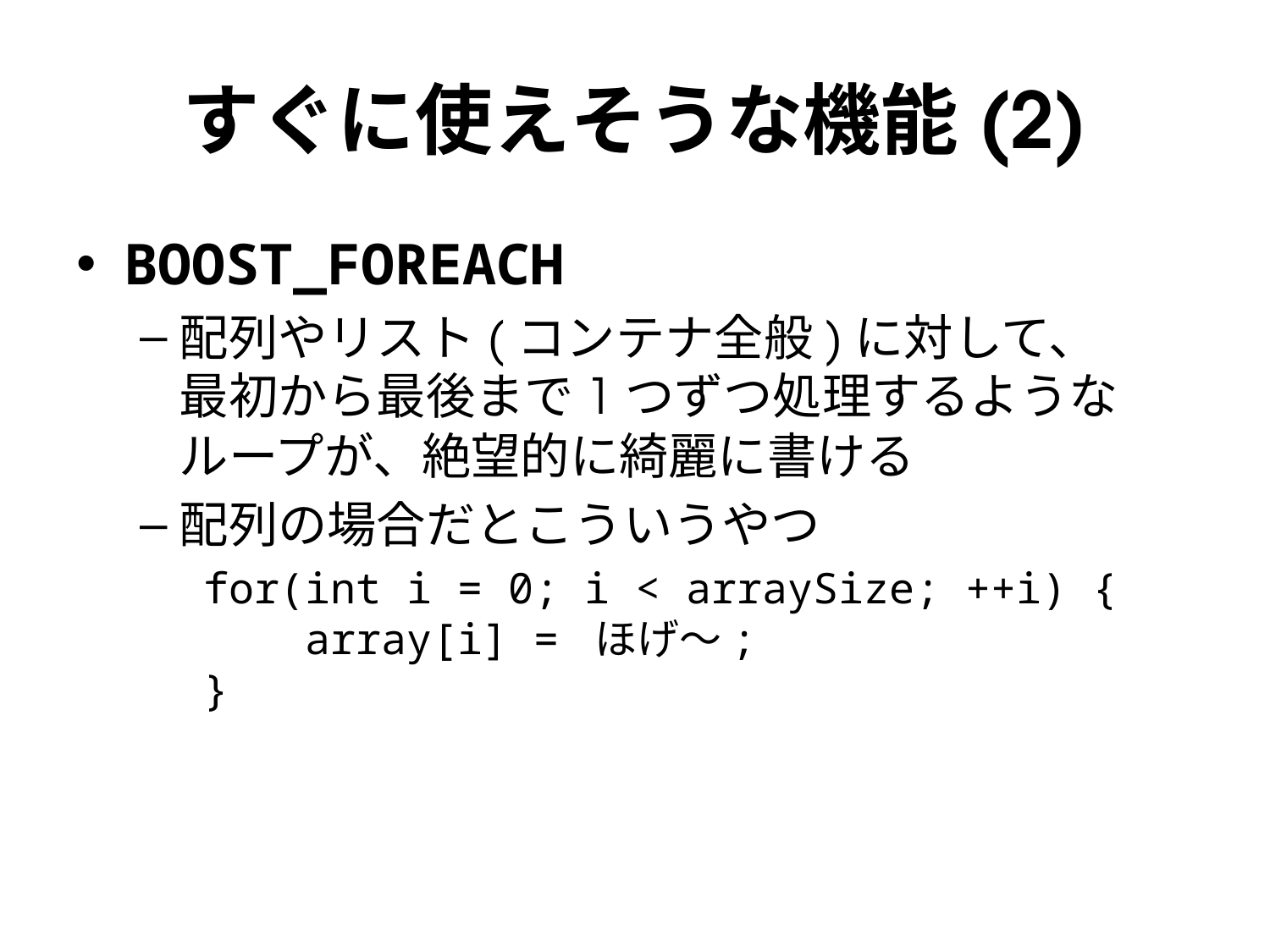

# すぐに使えそうな機能(2)
BOOST_FOREACH
配列やリスト(コンテナ全般)に対して、
最初から最後まで1つずつ処理するような
ループが、絶望的に綺麗に書ける
配列の場合だとこういうやつ
for(int i = 0; i < arraySize; ++i) {
    array[i] = ほげ～;
}